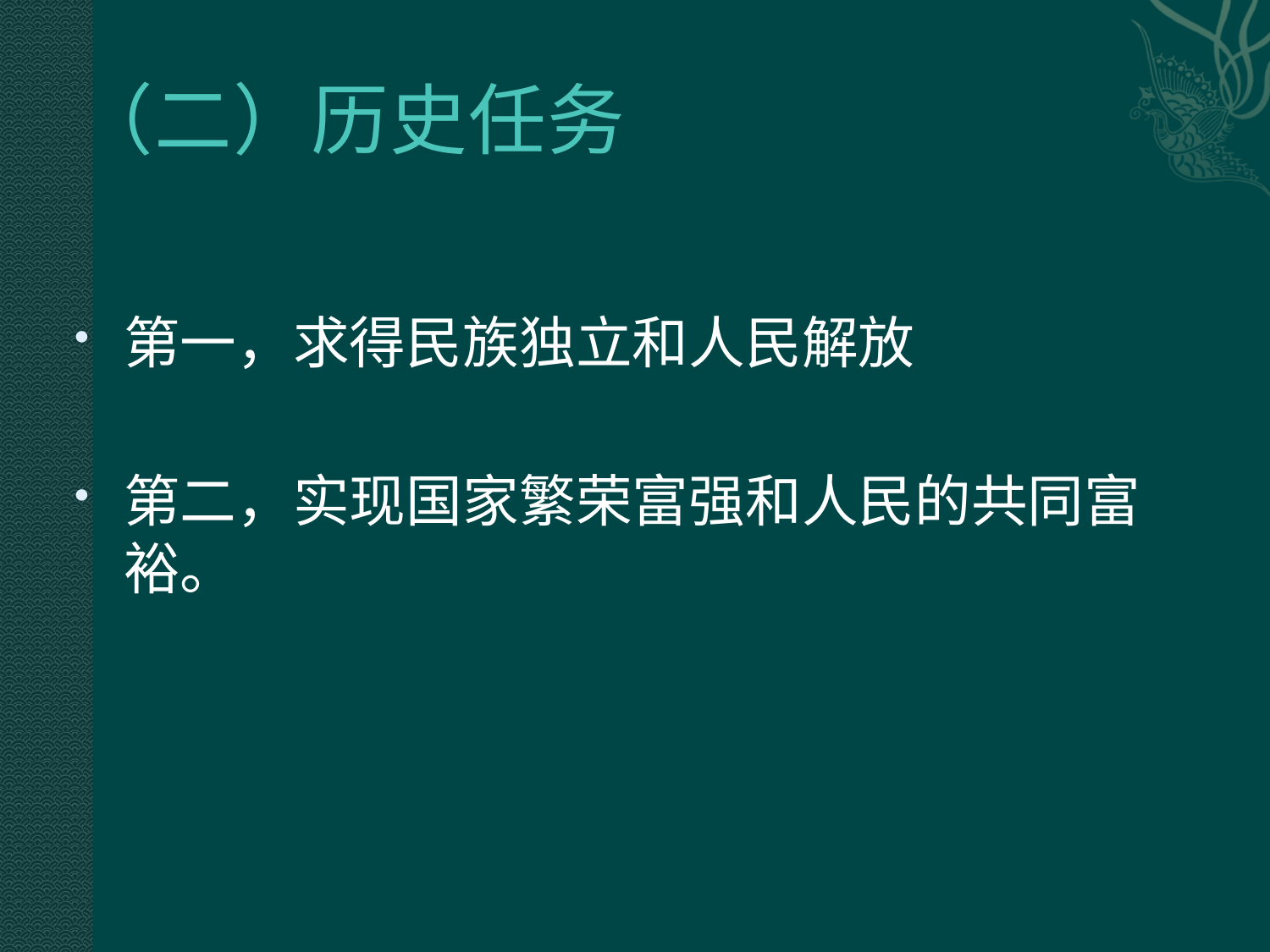

# （二）历史任务

第一，求得民族独立和人民解放

第二，实现国家繁荣富强和人民的共同富裕。